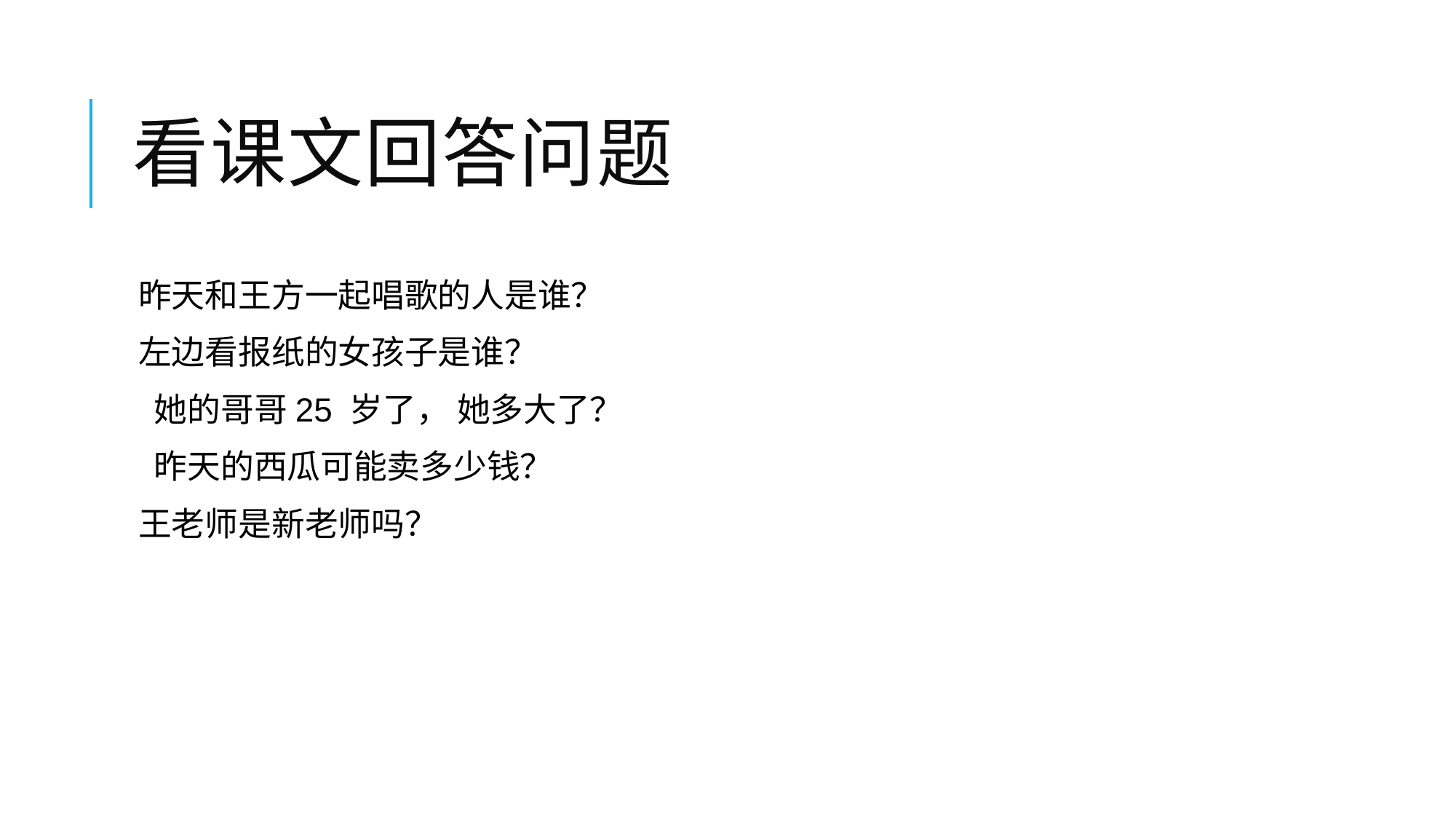

# 看课文回答问题
昨天和王方一起唱歌的人是谁？
左边看报纸的女孩子是谁？
 她的哥哥25 岁了， 她多大了？
 昨天的西瓜可能卖多少钱？
王老师是新老师吗？